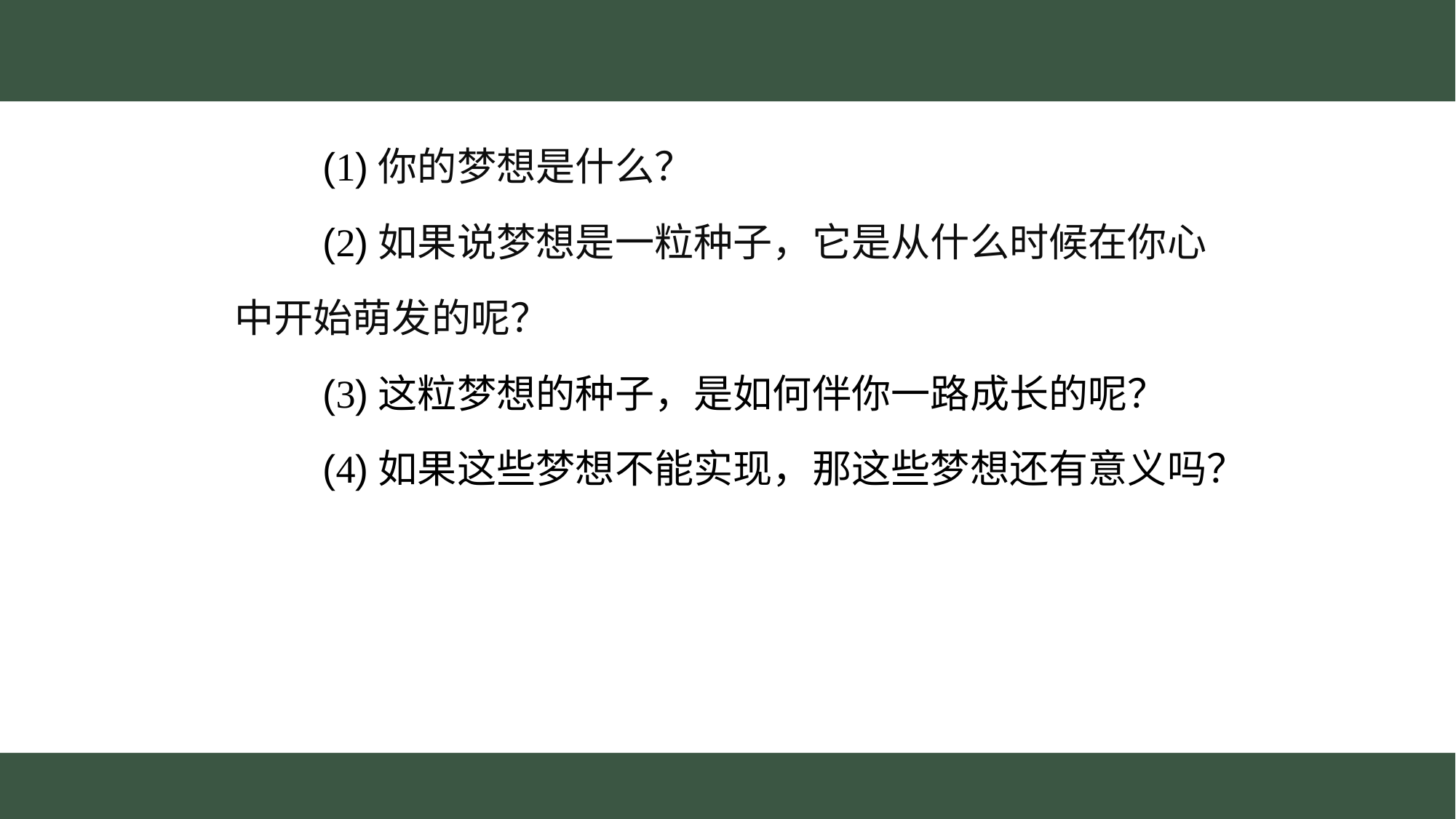

(1)你的梦想是什么？
　　(2)如果说梦想是一粒种子，它是从什么时候在你心
中开始萌发的呢？
　　(3)这粒梦想的种子，是如何伴你一路成长的呢？
　　(4)如果这些梦想不能实现，那这些梦想还有意义吗？